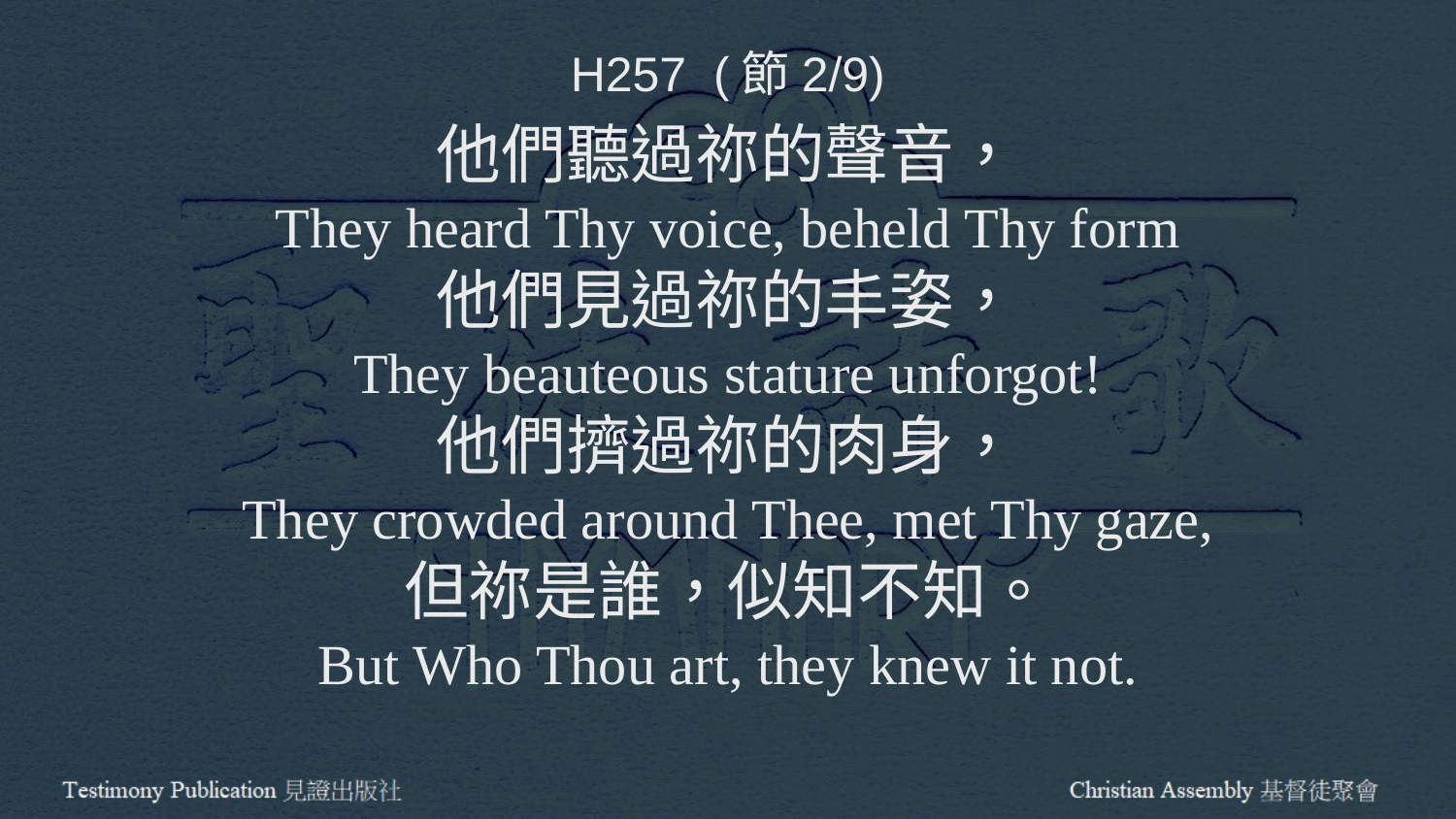

H257  (節2/9)
他們聽過祢的聲音，
They heard Thy voice, beheld Thy form
他們見過祢的丰姿，
They beauteous stature unforgot!
他們擠過祢的肉身，
They crowded around Thee, met Thy gaze,
但祢是誰，似知不知。
But Who Thou art, they knew it not.